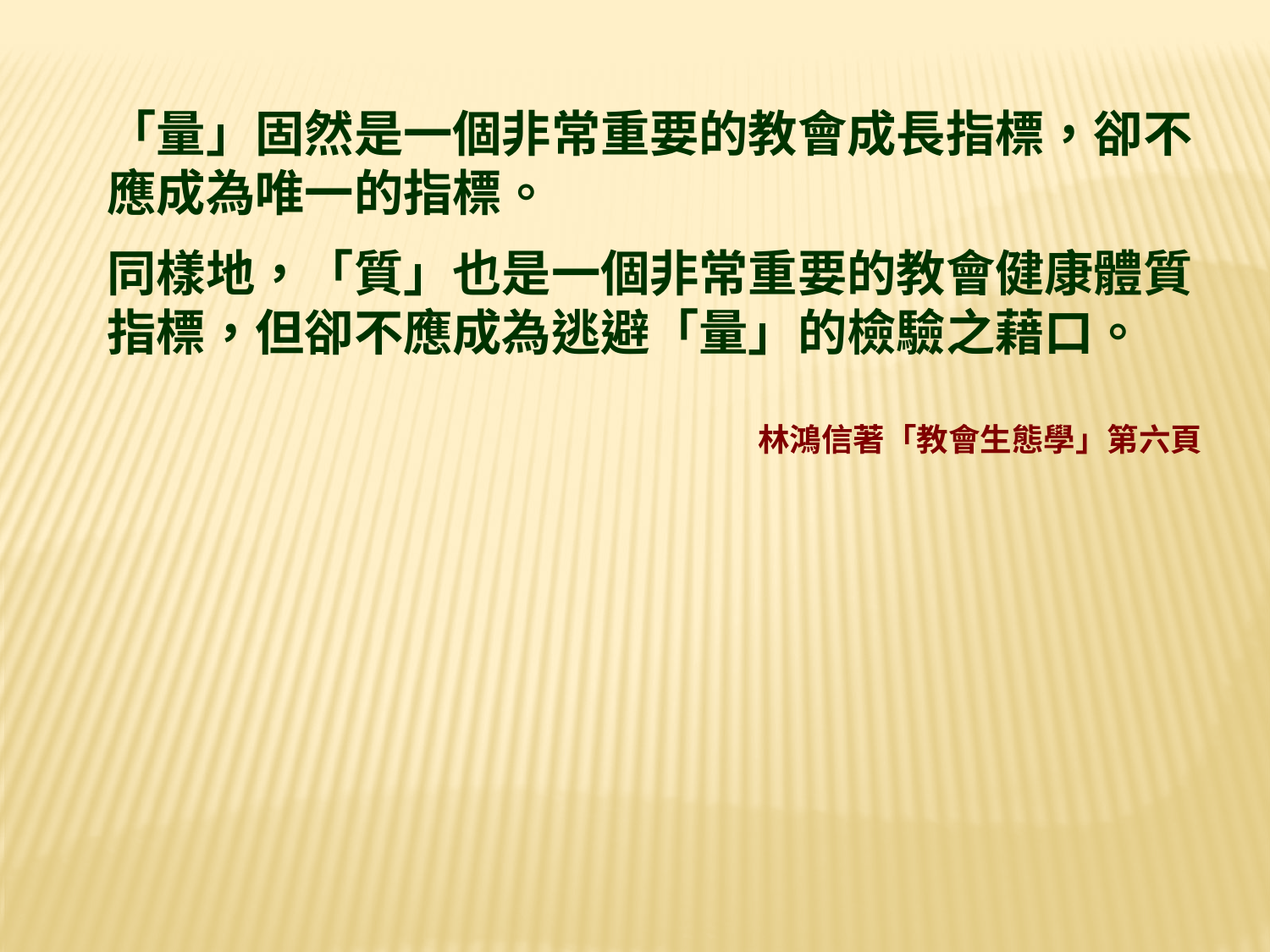

「量」固然是一個非常重要的教會成長指標，卻不應成為唯一的指標。
同樣地，「質」也是一個非常重要的教會健康體質指標，但卻不應成為逃避「量」的檢驗之藉口。

林鴻信著「教會生態學」第六頁